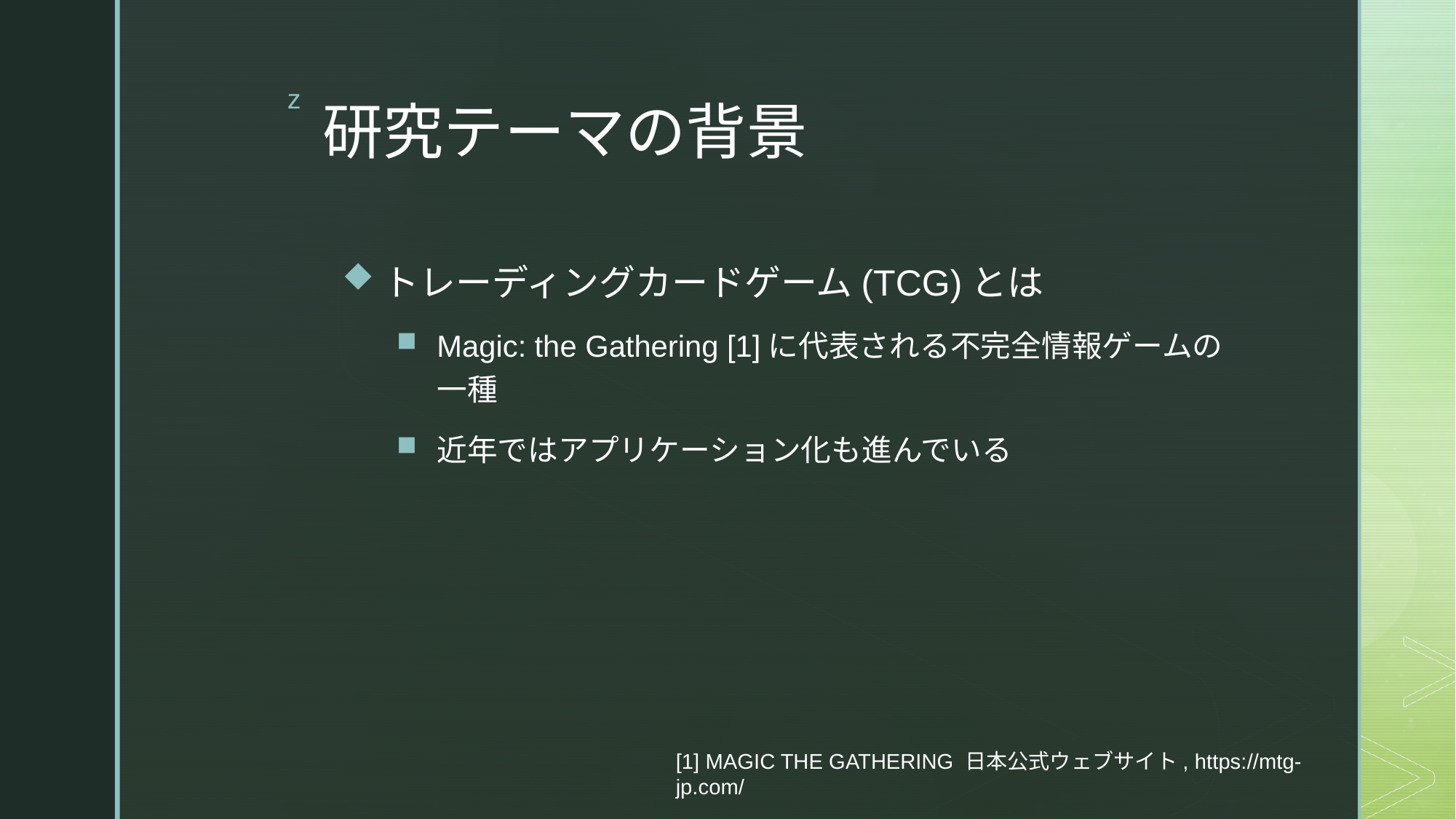

# 研究テーマの背景
トレーディングカードゲーム(TCG)とは
Magic: the Gathering [1]に代表される不完全情報ゲームの一種
近年ではアプリケーション化も進んでいる
[1] MAGIC THE GATHERING 日本公式ウェブサイト, https://mtg-jp.com/